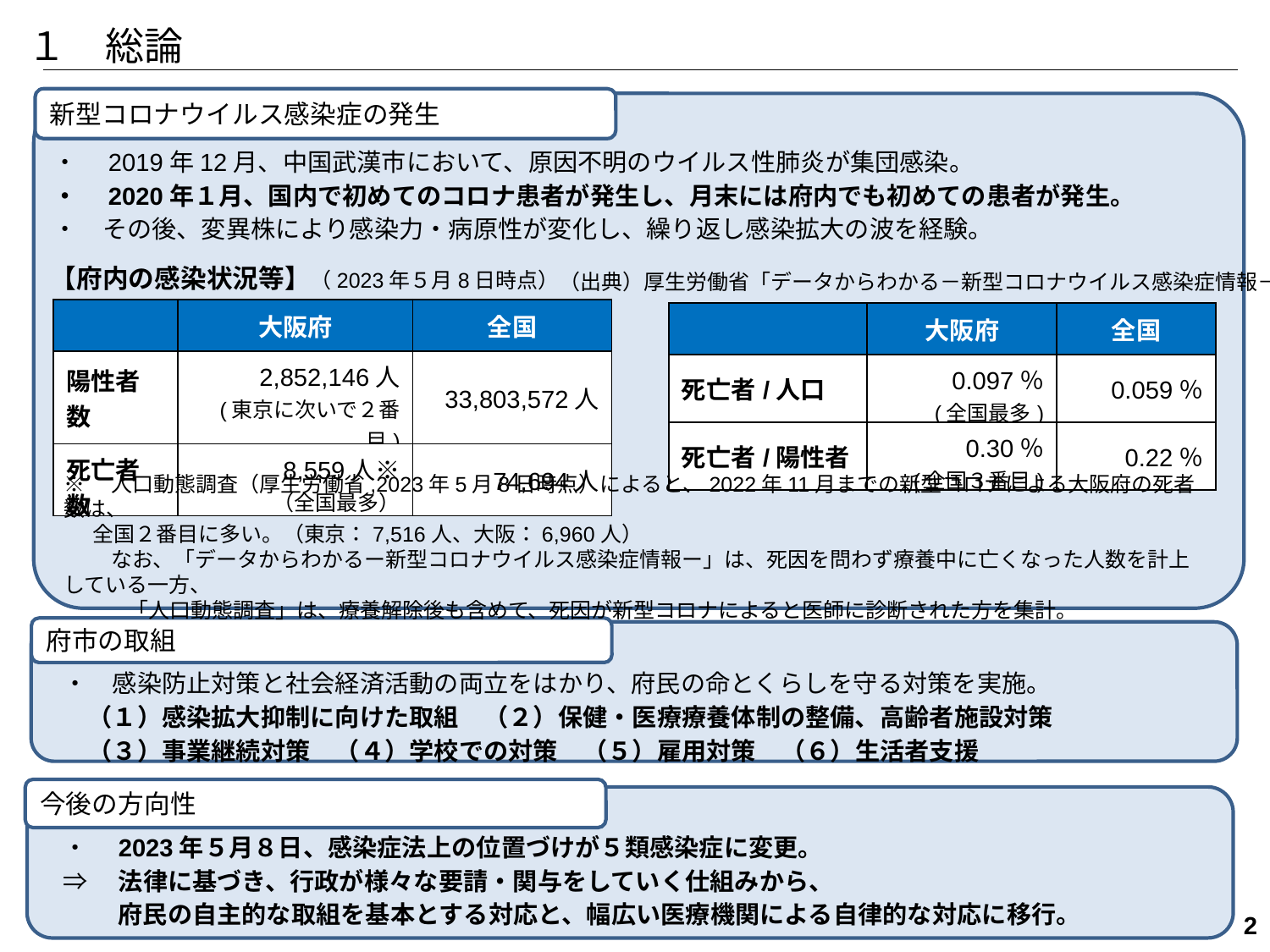

１　総論
新型コロナウイルス感染症の発生

・　2019年12月、中国武漢市において、原因不明のウイルス性肺炎が集団感染。
・　2020年１月、国内で初めてのコロナ患者が発生し、月末には府内でも初めての患者が発生。
・　その後、変異株により感染力・病原性が変化し、繰り返し感染拡大の波を経験。

【府内の感染状況等】（2023年５月8日時点）
（出典）厚生労働省「データからわかる－新型コロナウイルス感染症情報－」
|  | 大阪府 | 全国 |
| --- | --- | --- |
| 陽性者数 | 2,852,146人 (東京に次いで２番目) | 33,803,572人 |
| 死亡者数 | 8,559人※ （全国最多） | 74,694人 |
|  | 大阪府 | 全国 |
| --- | --- | --- |
| 死亡者/人口 | 0.097％ (全国最多) | 0.059％ |
| 死亡者/陽性者 | 0.30％ (全国３番目) | 0.22％ |

※　人口動態調査（厚生労働省,2023年5月8日時点）によると、2022年11月までの新型コロナによる大阪府の死者数は、
     全国２番目に多い。（東京：7,516人、大阪：6,960人）
　　 なお、「データからわかるー新型コロナウイルス感染症情報ー」は、死因を問わず療養中に亡くなった人数を計上している一方、
　　　「人口動態調査」は、療養解除後も含めて、死因が新型コロナによると医師に診断された方を集計。
府市の取組

・　感染防止対策と社会経済活動の両立をはかり、府民の命とくらしを守る対策を実施。
　（１）感染拡大抑制に向けた取組　（２）保健・医療療養体制の整備、高齢者施設対策
　（３）事業継続対策　（４）学校での対策　（５）雇用対策　（６）生活者支援

今後の方向性

・　2023年５月８日、感染症法上の位置づけが５類感染症に変更。
⇒　法律に基づき、行政が様々な要請・関与をしていく仕組みから、
　　 府民の自主的な取組を基本とする対応と、幅広い医療機関による自律的な対応に移行。
2